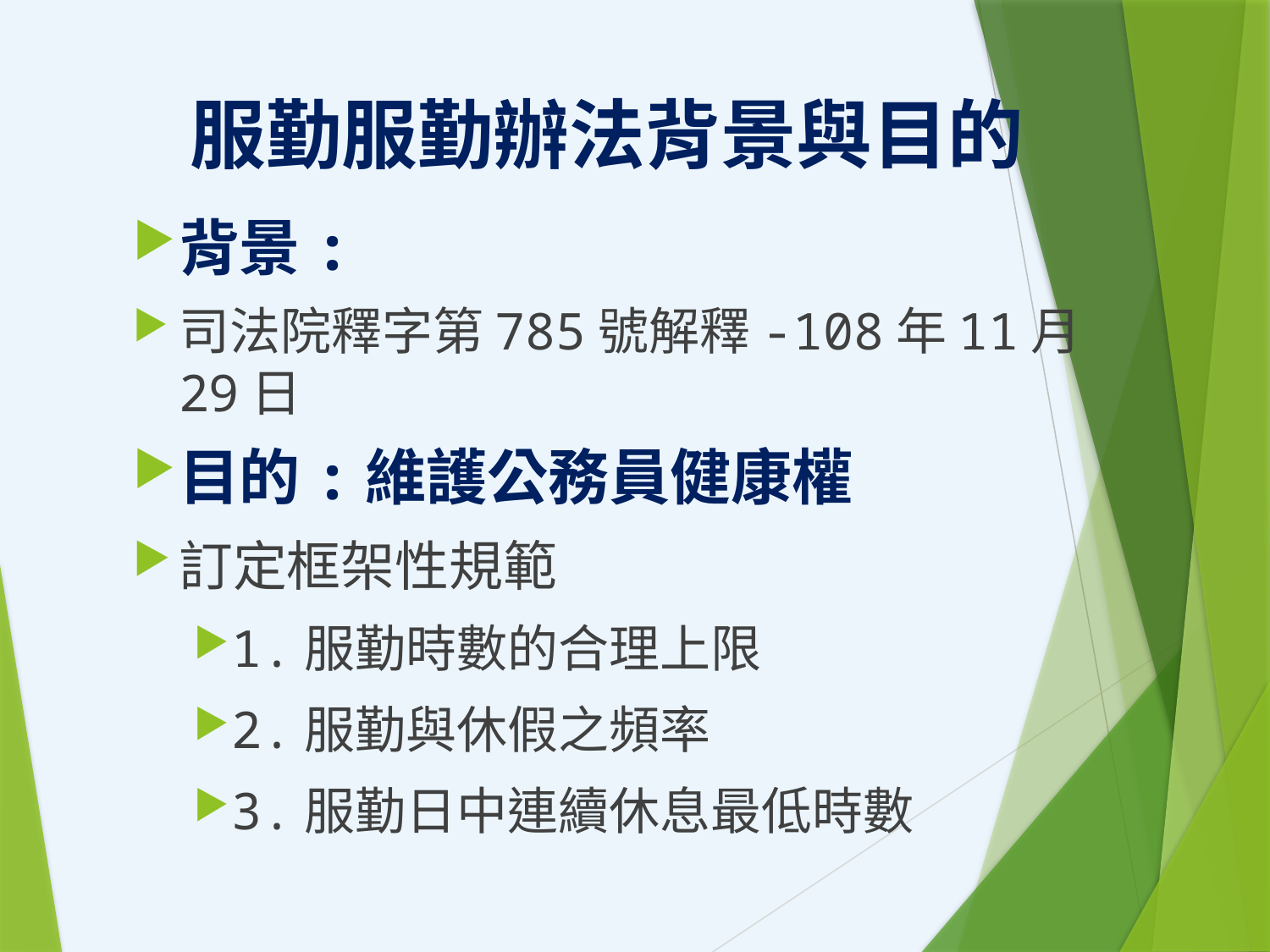

# 服勤服勤辦法背景與目的
背景:
司法院釋字第785號解釋-108年11月29日
目的:維護公務員健康權
訂定框架性規範
1.服勤時數的合理上限
2.服勤與休假之頻率
3.服勤日中連續休息最低時數